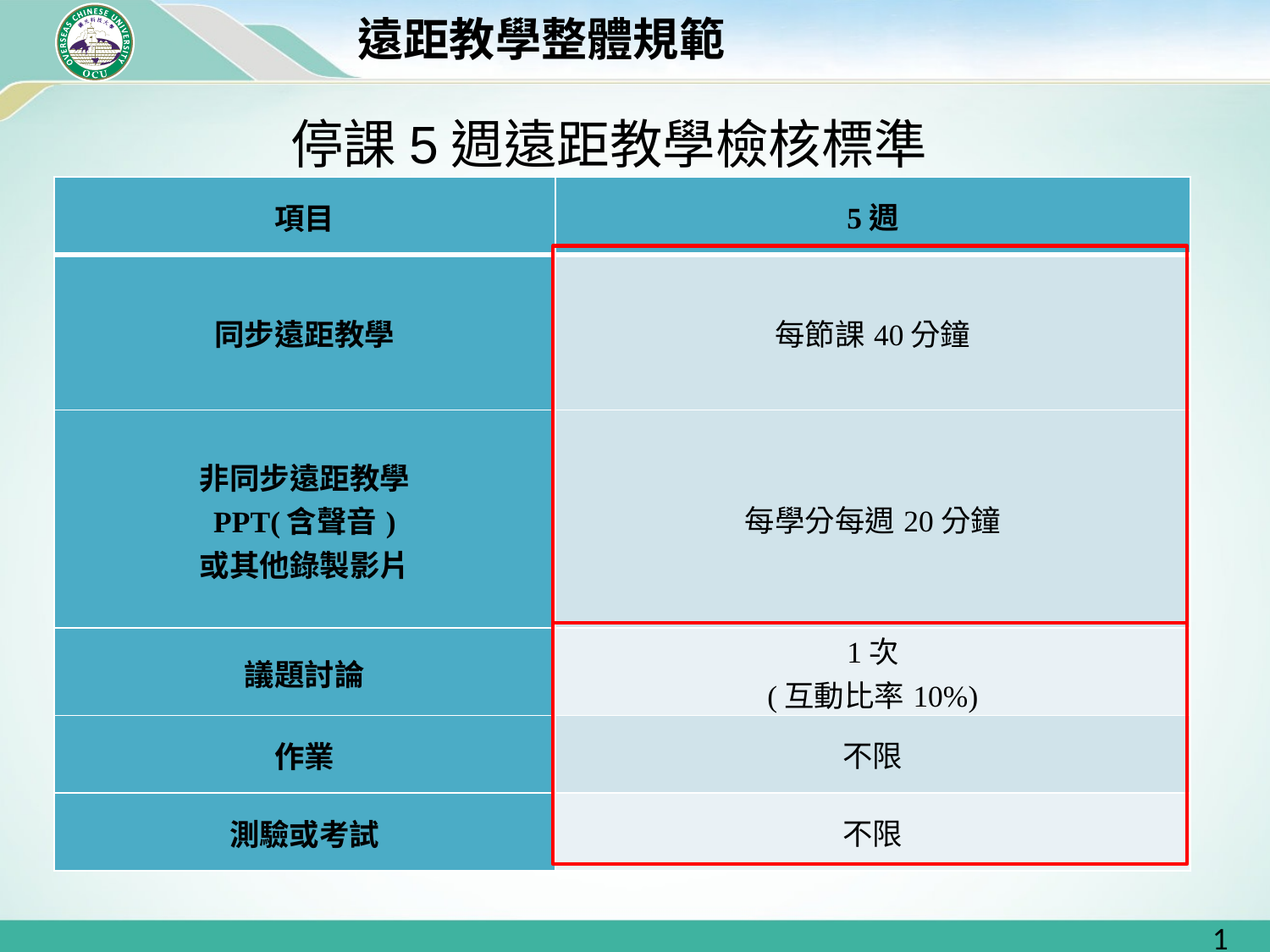

# 遠距教學整體規範
停課5週遠距教學檢核標準
| 項目 | 5週 |
| --- | --- |
| 同步遠距教學 | 每節課40分鐘 |
| 非同步遠距教學 PPT(含聲音) 或其他錄製影片 | 每學分每週20分鐘 |
| 議題討論 | 1次 (互動比率10%) |
| 作業 | 不限 |
| 測驗或考試 | 不限 |

1